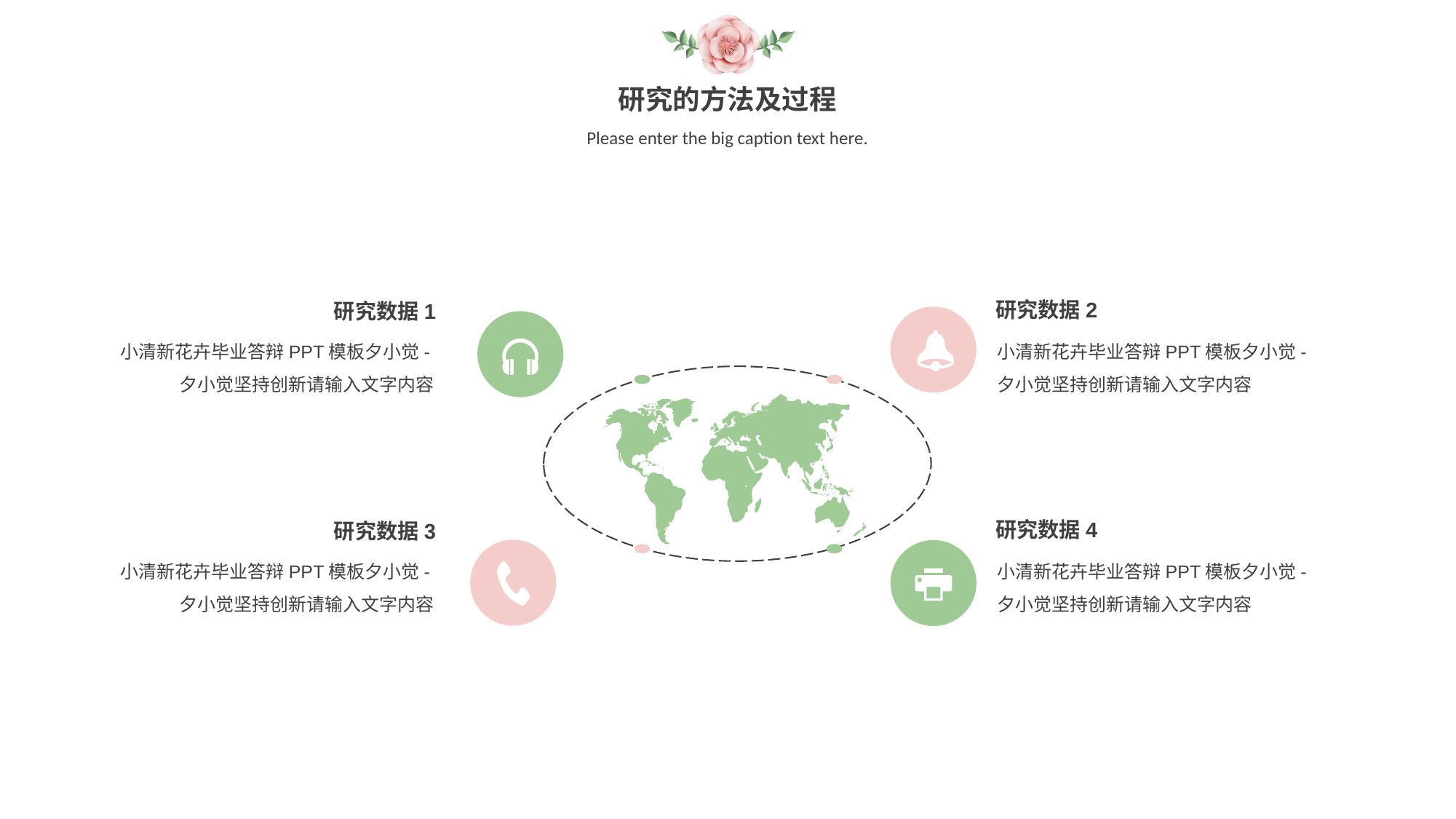

研究的方法及过程
Please enter the big caption text here.
研究数据2
研究数据1

小清新花卉毕业答辩PPT模板夕小觉-夕小觉坚持创新请输入文字内容
小清新花卉毕业答辩PPT模板夕小觉-夕小觉坚持创新请输入文字内容

研究数据4
研究数据3

小清新花卉毕业答辩PPT模板夕小觉-夕小觉坚持创新请输入文字内容
小清新花卉毕业答辩PPT模板夕小觉-夕小觉坚持创新请输入文字内容